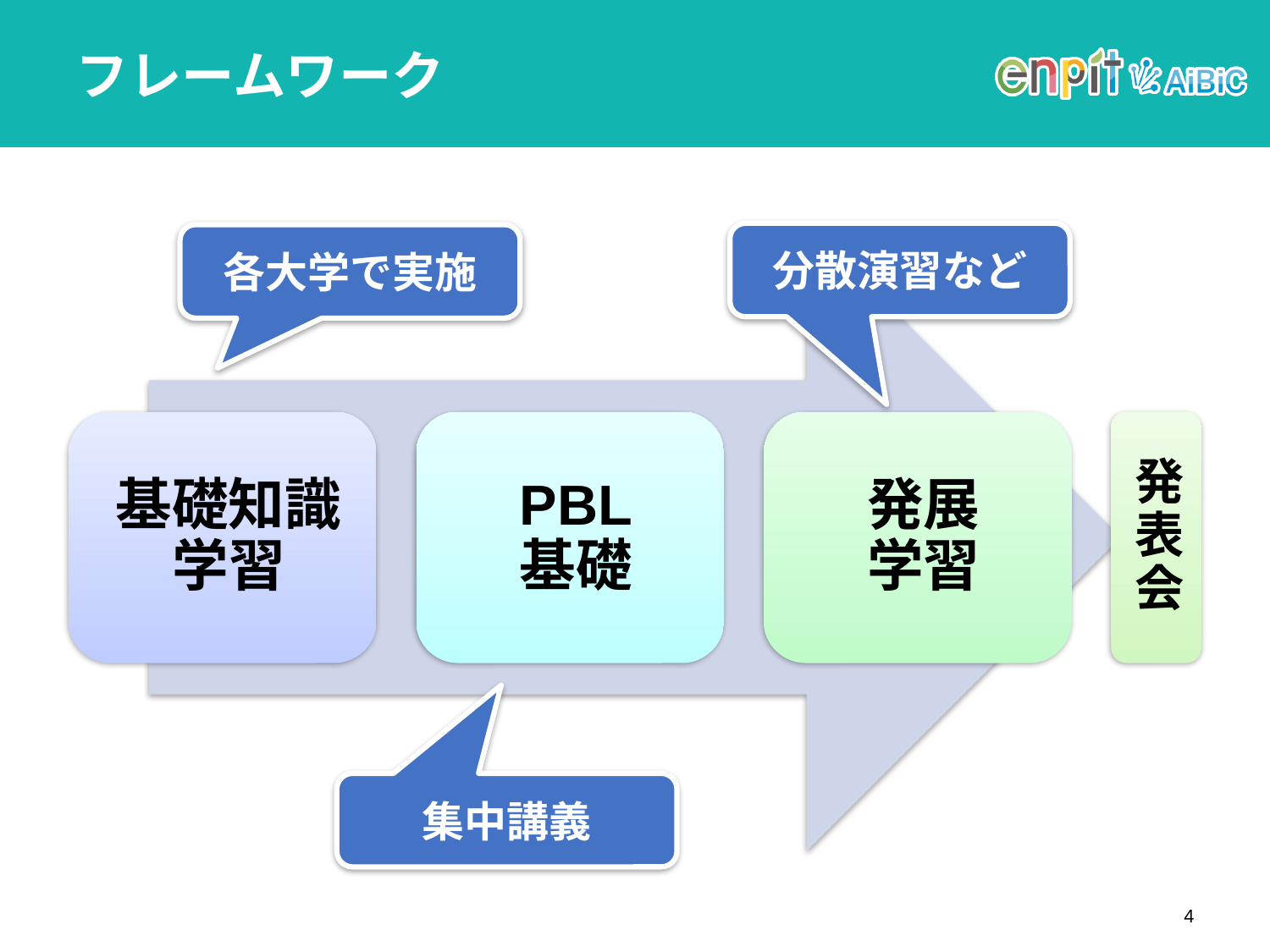

# フレームワーク
基礎知識
学習
PBL
基礎
発展
学習
発表会
分散演習など
各大学で実施
集中講義
4